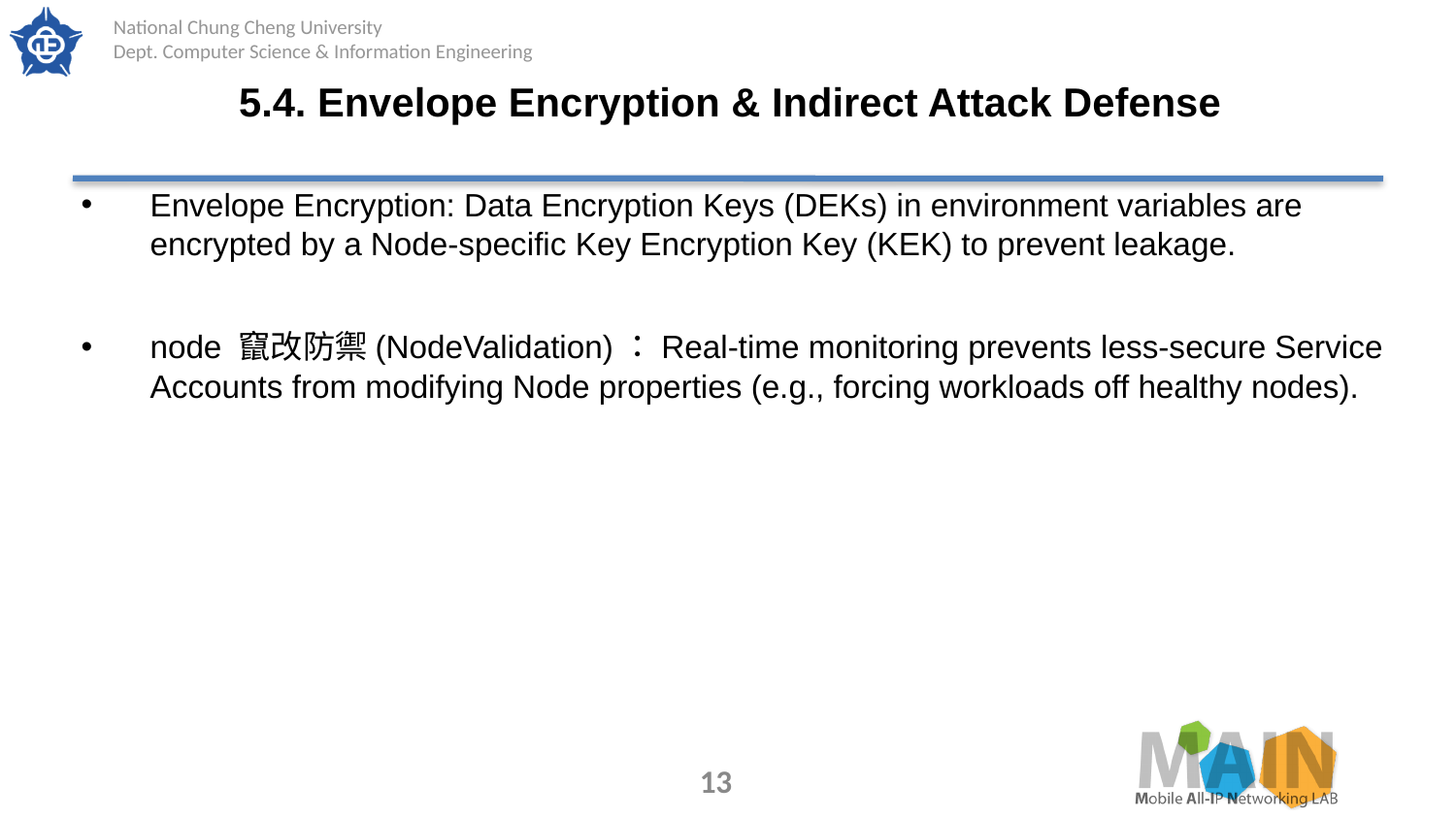

# 5.4. Envelope Encryption & Indirect Attack Defense
Envelope Encryption: Data Encryption Keys (DEKs) in environment variables are encrypted by a Node-specific Key Encryption Key (KEK) to prevent leakage.

node 竄改防禦(NodeValidation)：Real-time monitoring prevents less-secure Service Accounts from modifying Node properties (e.g., forcing workloads off healthy nodes).
13